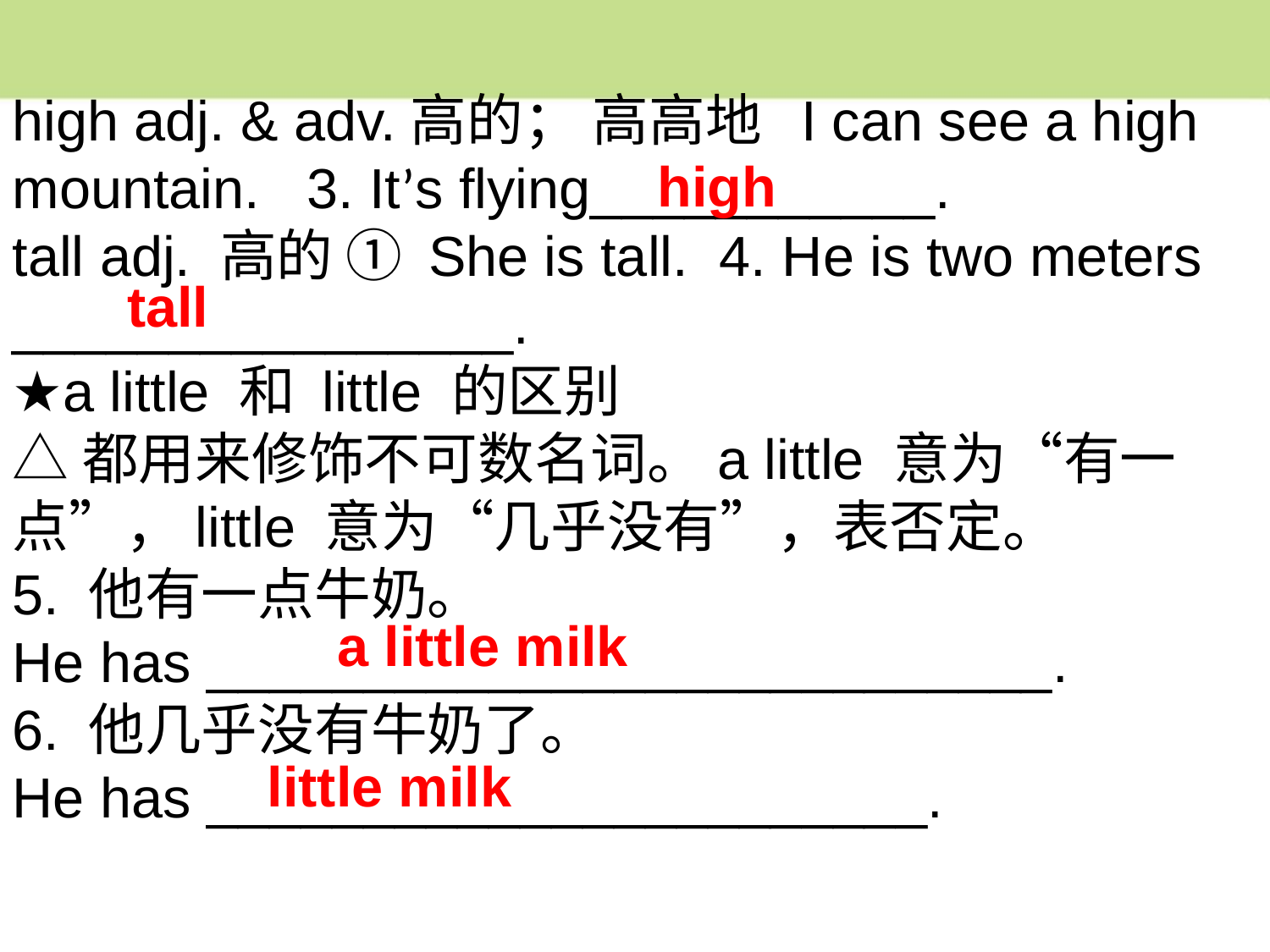

high adj. & adv.高的； 高高地  I can see a high mountain.   3. It’s flying___________.
tall adj. 高的 ① She is tall.  4. He is two meters ________________.
★a little 和 little 的区别
△都用来修饰不可数名词。a little 意为“有一点”，little 意为“几乎没有”，表否定。
5. 他有一点牛奶。
He has ___________________________.
6. 他几乎没有牛奶了。
He has _______________________.
high
tall
a little milk
little milk